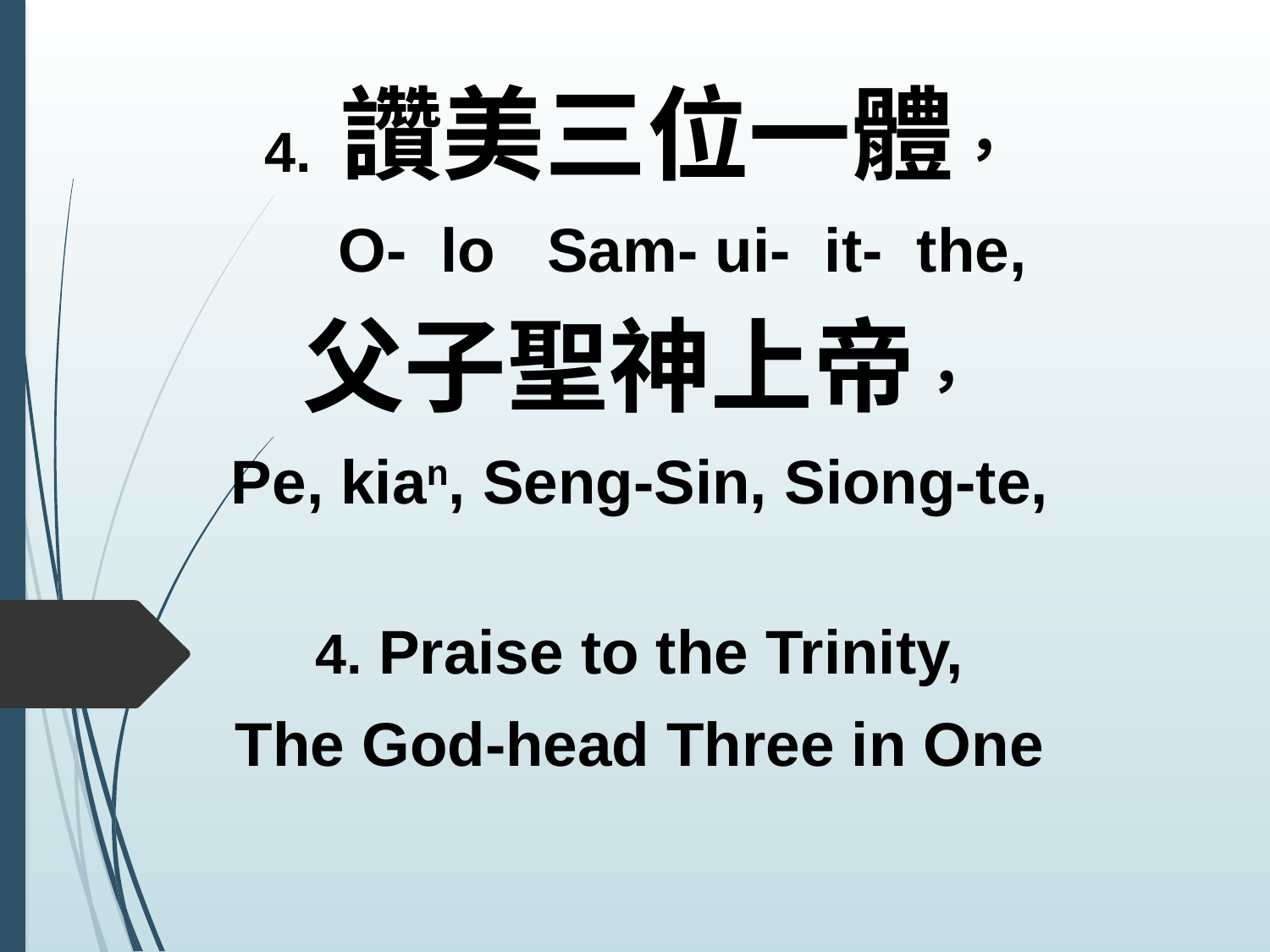

4. 讚美三位一體，
     O-  lo   Sam- ui-  it-  the,
父子聖神上帝，
Pe, kian, Seng-Sin, Siong-te,

4. Praise to the Trinity,
The God-head Three in One